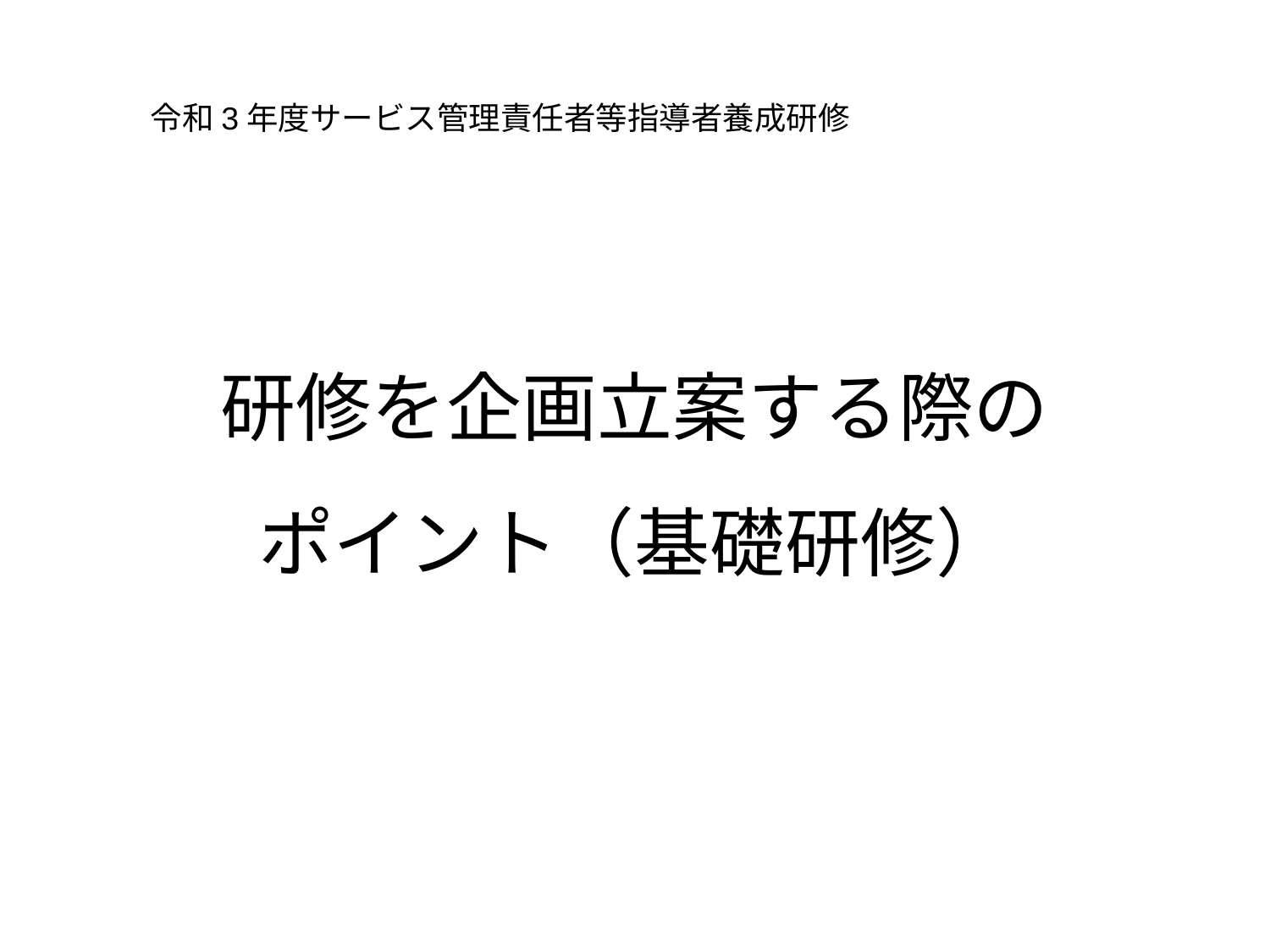

令和3年度サービス管理責任者等指導者養成研修
# 研修を企画立案する際の ポイント（基礎研修）